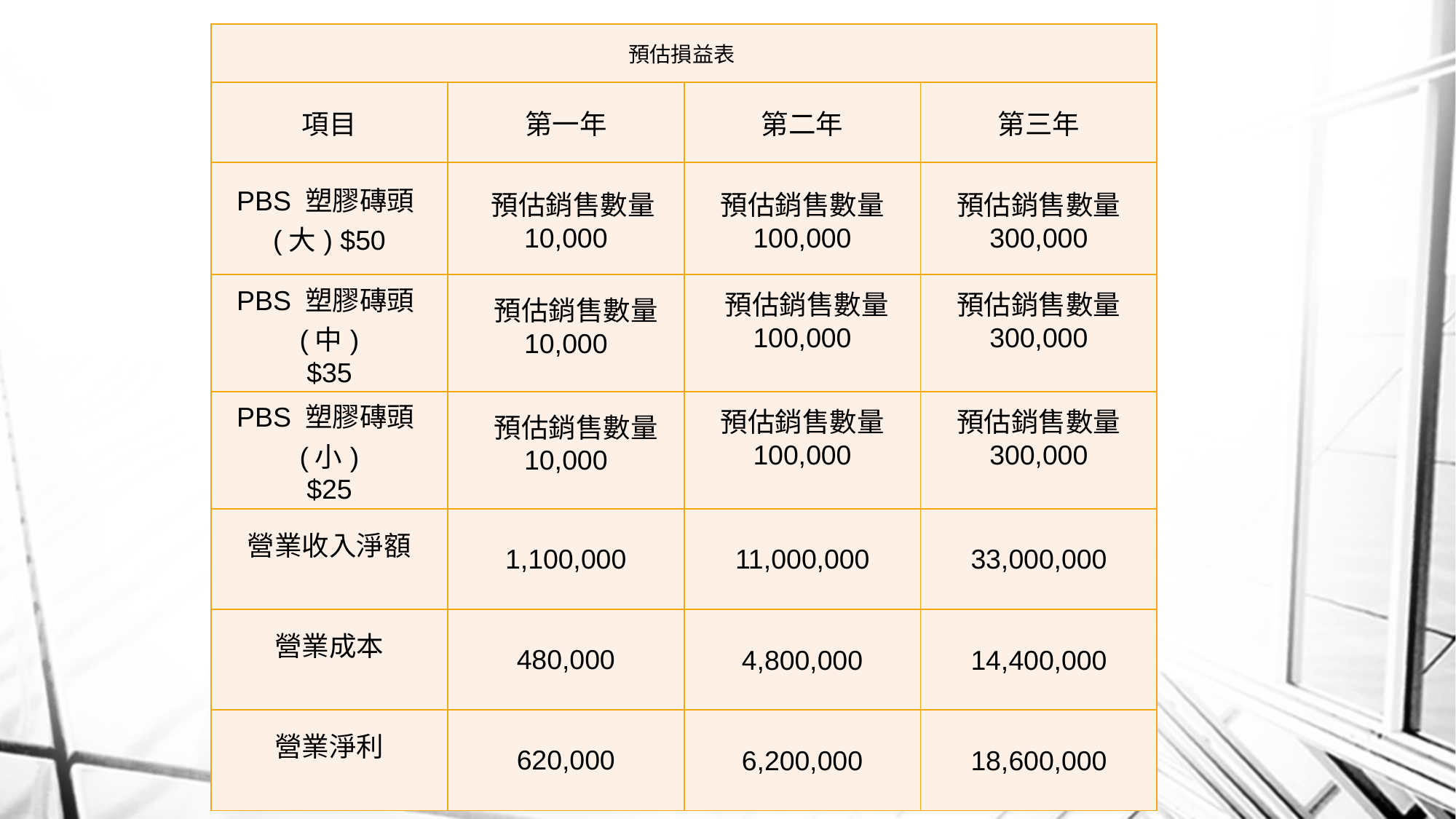

| 預估損益表 |  |  |  |
| --- | --- | --- | --- |
| 項目 | 第一年 | 第二年 | 第三年 |
| PBS 塑膠磚頭(大) $50 | 預估銷售數量 10,000 | 預估銷售數量 100,000 | 預估銷售數量 300,000 |
| PBS 塑膠磚頭(中) $35 | 預估銷售數量 10,000 | 預估銷售數量 100,000 | 預估銷售數量 300,000 |
| PBS 塑膠磚頭(小) $25 | 預估銷售數量 10,000 | 預估銷售數量 100,000 | 預估銷售數量 300,000 |
| 營業收入淨額 | 1,100,000 | 11,000,000 | 33,000,000 |
| 營業成本 | 480,000 | 4,800,000 | 14,400,000 |
| 營業淨利 | 620,000 | 6,200,000 | 18,600,000 |